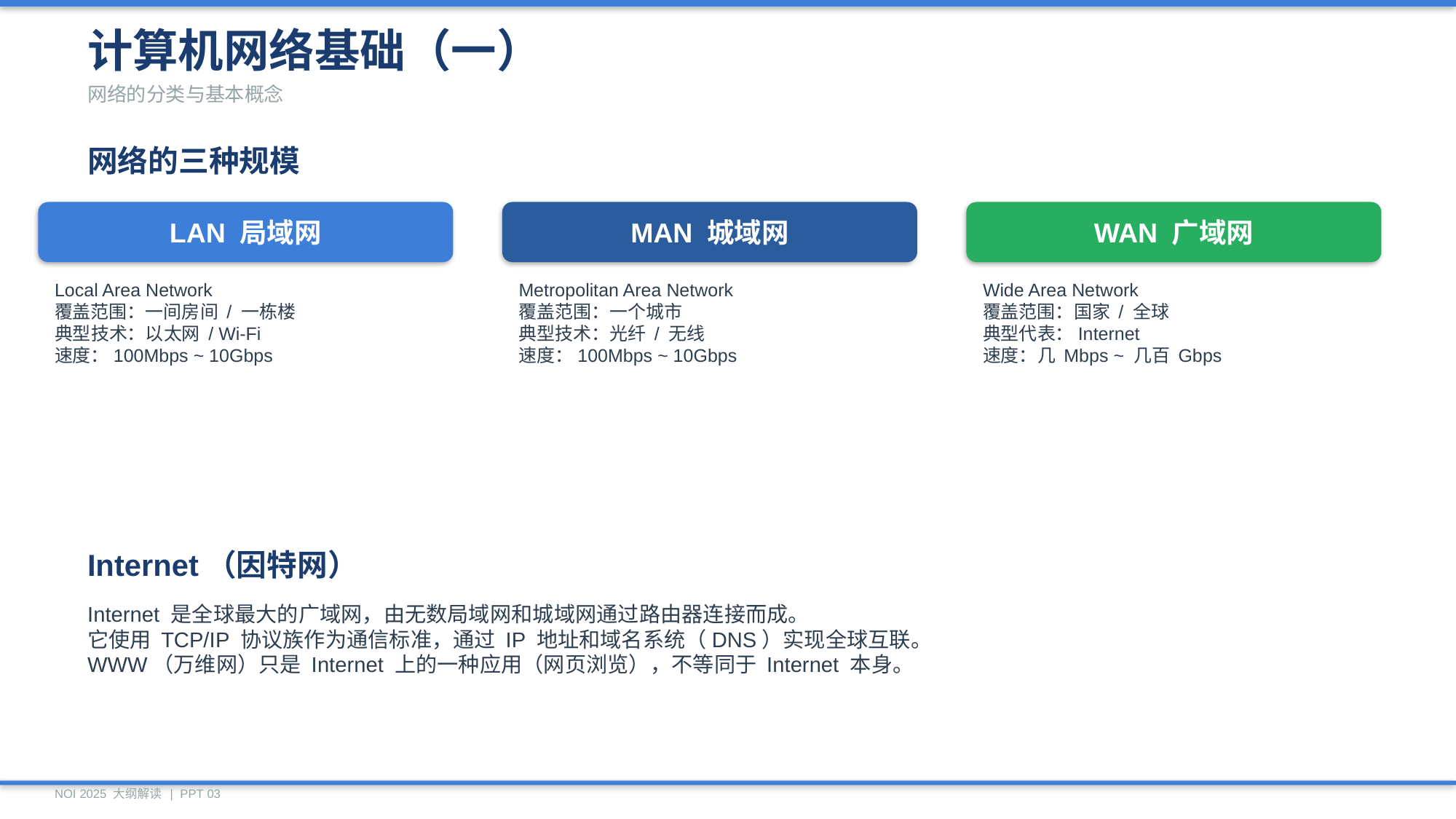

计算机网络基础（一）
网络的分类与基本概念
网络的三种规模
LAN 局域网
MAN 城域网
WAN 广域网
Local Area Network
覆盖范围：一间房间 / 一栋楼
典型技术：以太网 / Wi-Fi
速度：100Mbps ~ 10Gbps
Metropolitan Area Network
覆盖范围：一个城市
典型技术：光纤 / 无线
速度：100Mbps ~ 10Gbps
Wide Area Network
覆盖范围：国家 / 全球
典型代表：Internet
速度：几 Mbps ~ 几百 Gbps
Internet（因特网）
Internet 是全球最大的广域网，由无数局域网和城域网通过路由器连接而成。
它使用 TCP/IP 协议族作为通信标准，通过 IP 地址和域名系统（DNS）实现全球互联。
WWW（万维网）只是 Internet 上的一种应用（网页浏览），不等同于 Internet 本身。

NOI 2025 大纲解读  |  PPT 03